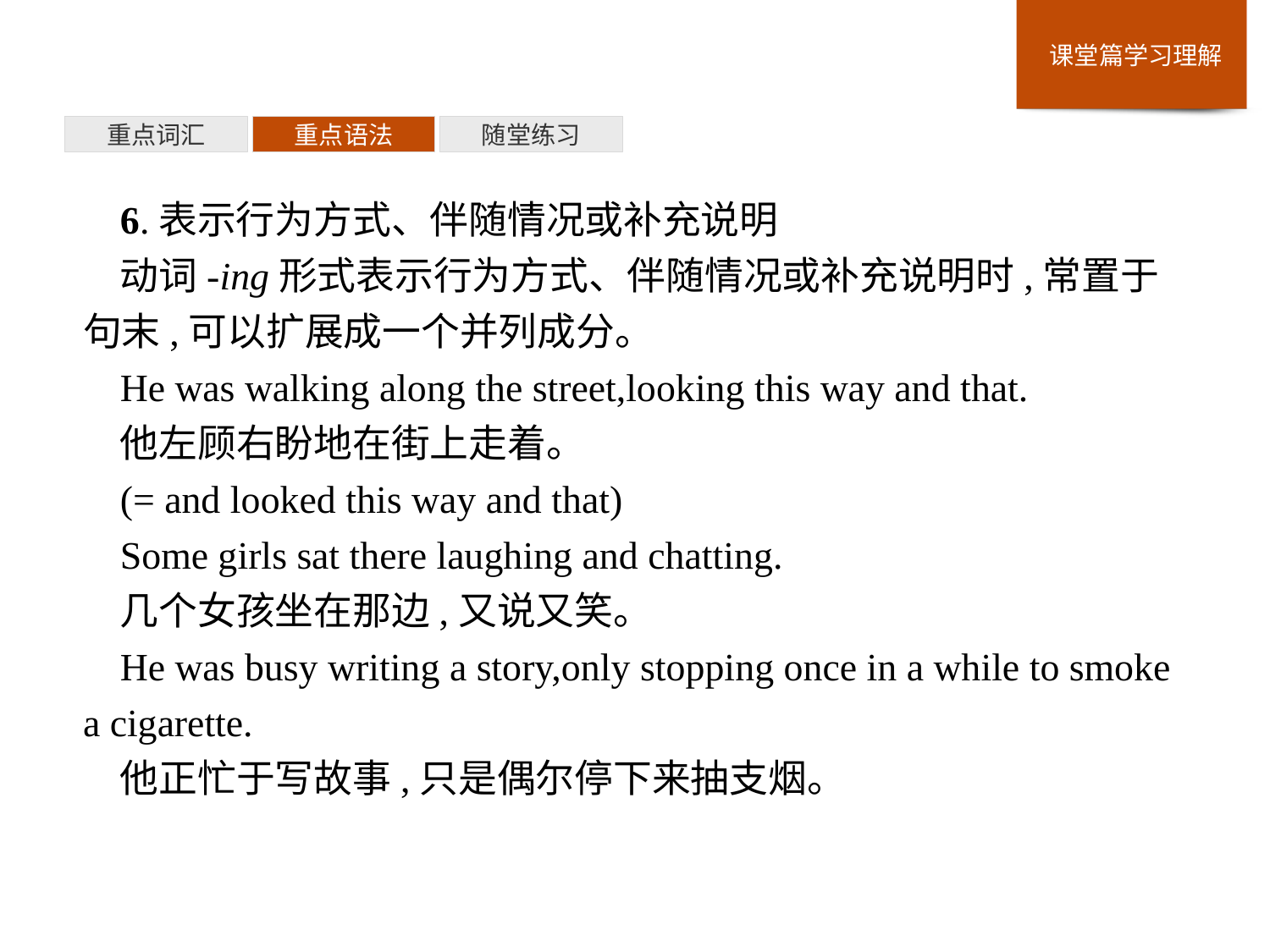

重点词汇
重点语法
随堂练习
6.表示行为方式、伴随情况或补充说明
动词-ing形式表示行为方式、伴随情况或补充说明时,常置于句末,可以扩展成一个并列成分。
He was walking along the street,looking this way and that.
他左顾右盼地在街上走着。
(= and looked this way and that)
Some girls sat there laughing and chatting.
几个女孩坐在那边,又说又笑。
He was busy writing a story,only stopping once in a while to smoke a cigarette.
他正忙于写故事,只是偶尔停下来抽支烟。